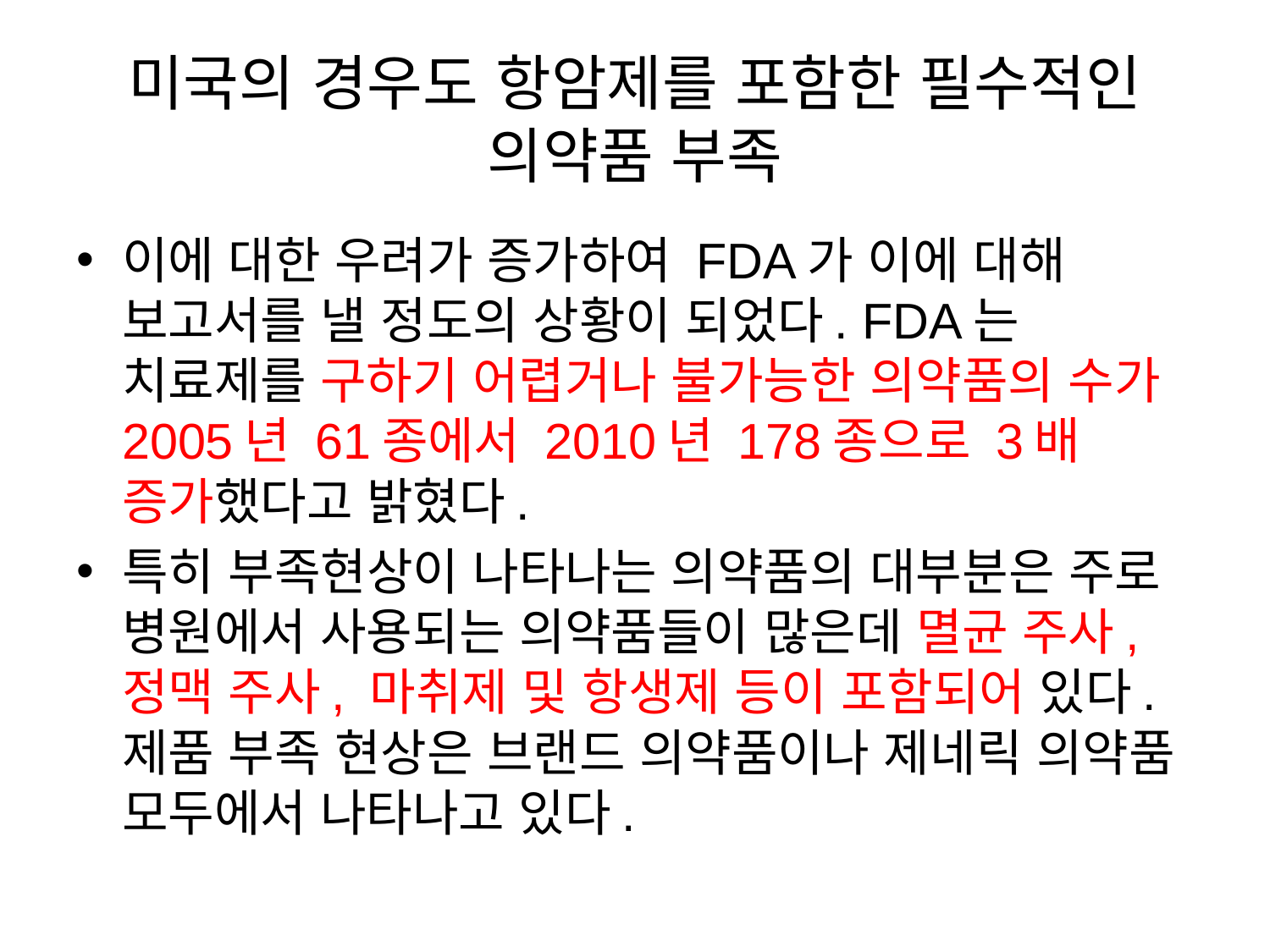

# 미국의 경우도 항암제를 포함한 필수적인 의약품 부족
이에 대한 우려가 증가하여 FDA가 이에 대해 보고서를 낼 정도의 상황이 되었다. FDA는 치료제를 구하기 어렵거나 불가능한 의약품의 수가 2005년 61종에서 2010년 178종으로 3배 증가했다고 밝혔다.
특히 부족현상이 나타나는 의약품의 대부분은 주로 병원에서 사용되는 의약품들이 많은데 멸균 주사, 정맥 주사, 마취제 및 항생제 등이 포함되어 있다. 제품 부족 현상은 브랜드 의약품이나 제네릭 의약품 모두에서 나타나고 있다.